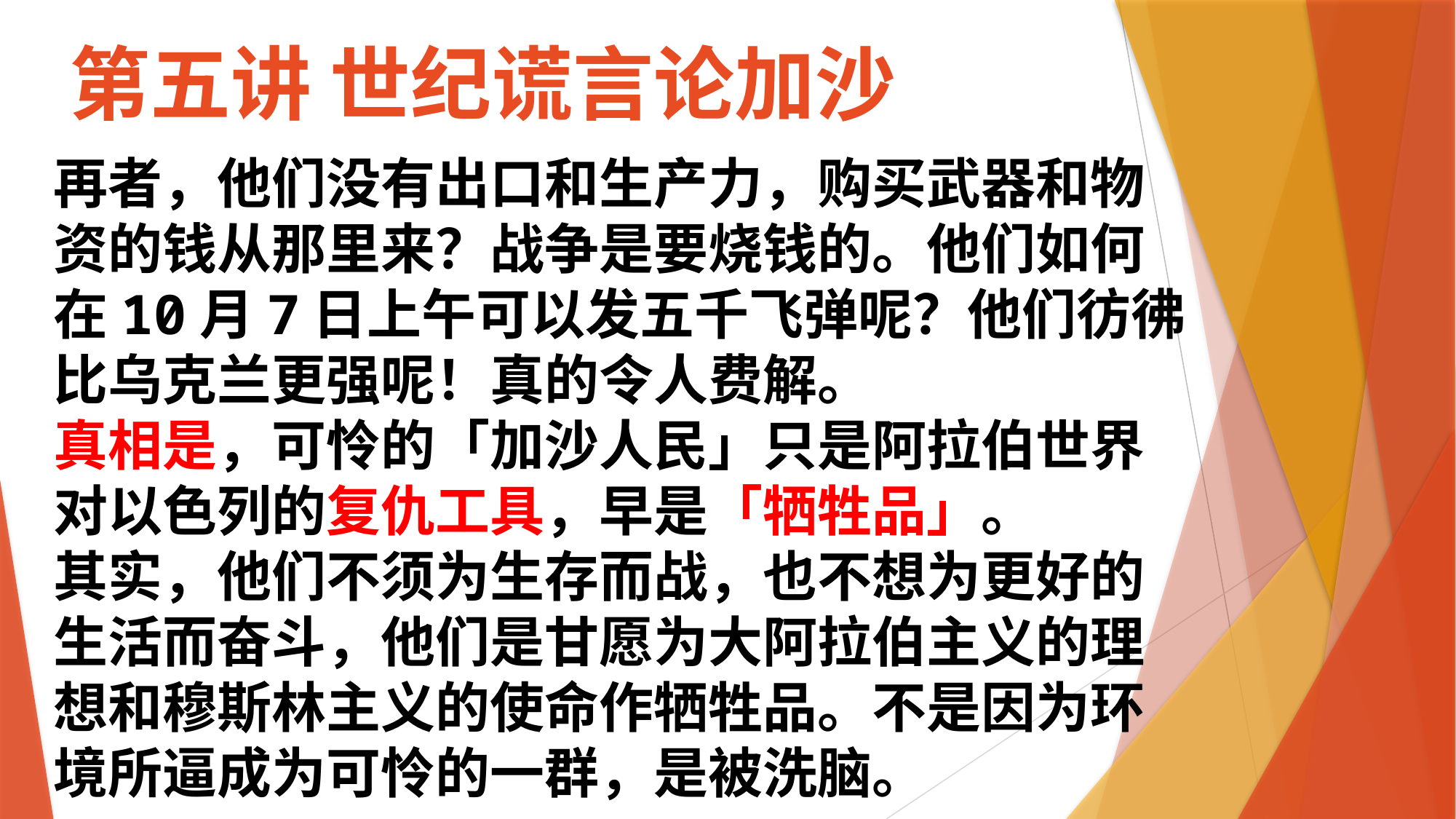

第五讲 世纪谎言论加沙
# 再者，他们没有出口和生产力，购买武器和物资的钱从那里来？战争是要烧钱的。他们如何在10月7日上午可以发五千飞弹呢？他们彷彿比乌克兰更强呢！真的令人费解。 真相是，可怜的「加沙人民」只是阿拉伯世界对以色列的复仇工具，早是「牺牲品」。 其实，他们不须为生存而战，也不想为更好的生活而奋斗，他们是甘愿为大阿拉伯主义的理想和穆斯林主义的使命作牺牲品。不是因为环境所逼成为可怜的一群，是被洗脑。